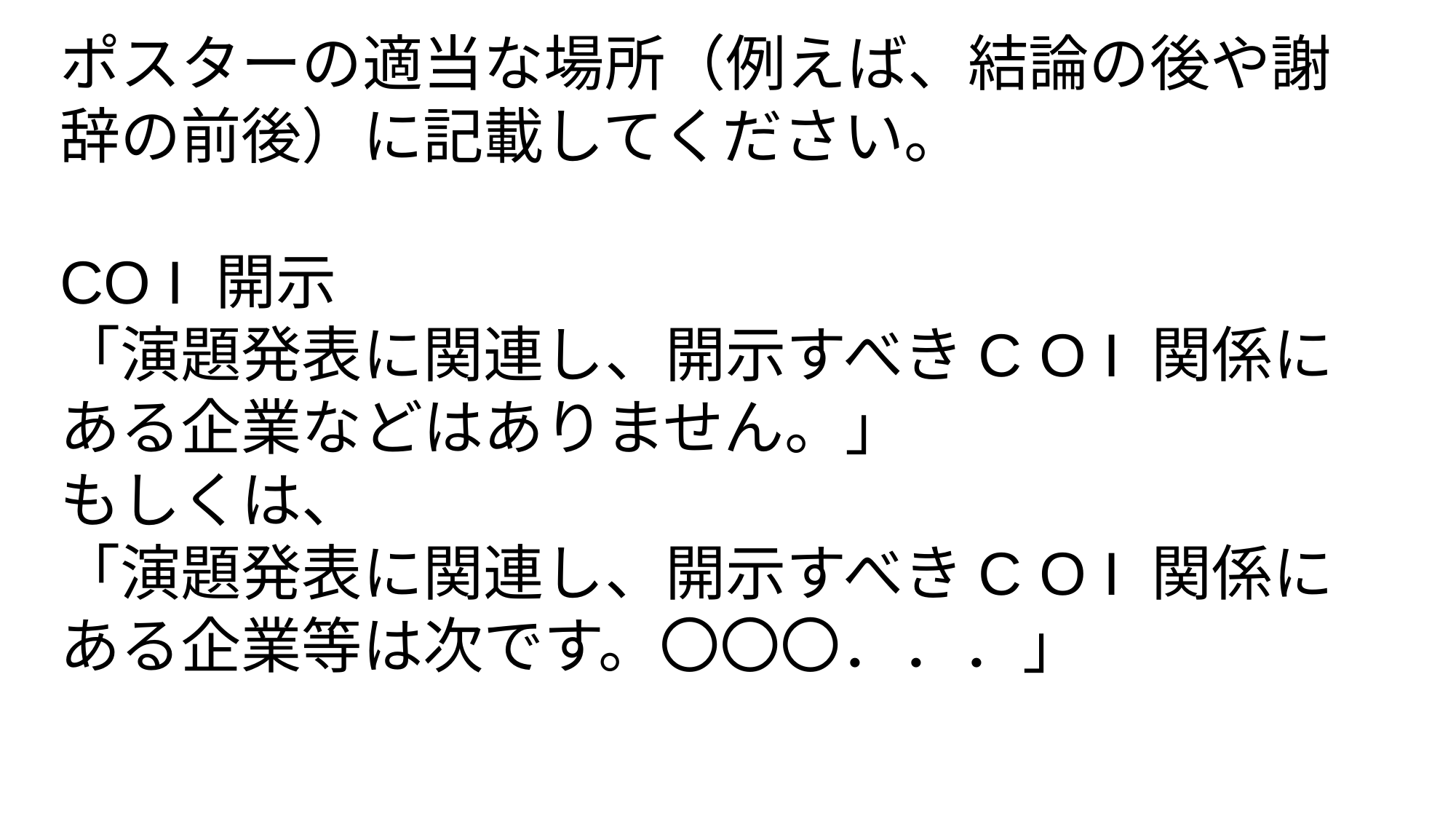

ポスターの適当な場所（例えば、結論の後や謝辞の前後）に記載してください。

CO I 開示
「演題発表に関連し、開示すべきC O I 関係にある企業などはありません。」
もしくは、
「演題発表に関連し、開示すべきC O I 関係にある企業等は次です。〇〇〇．．．」